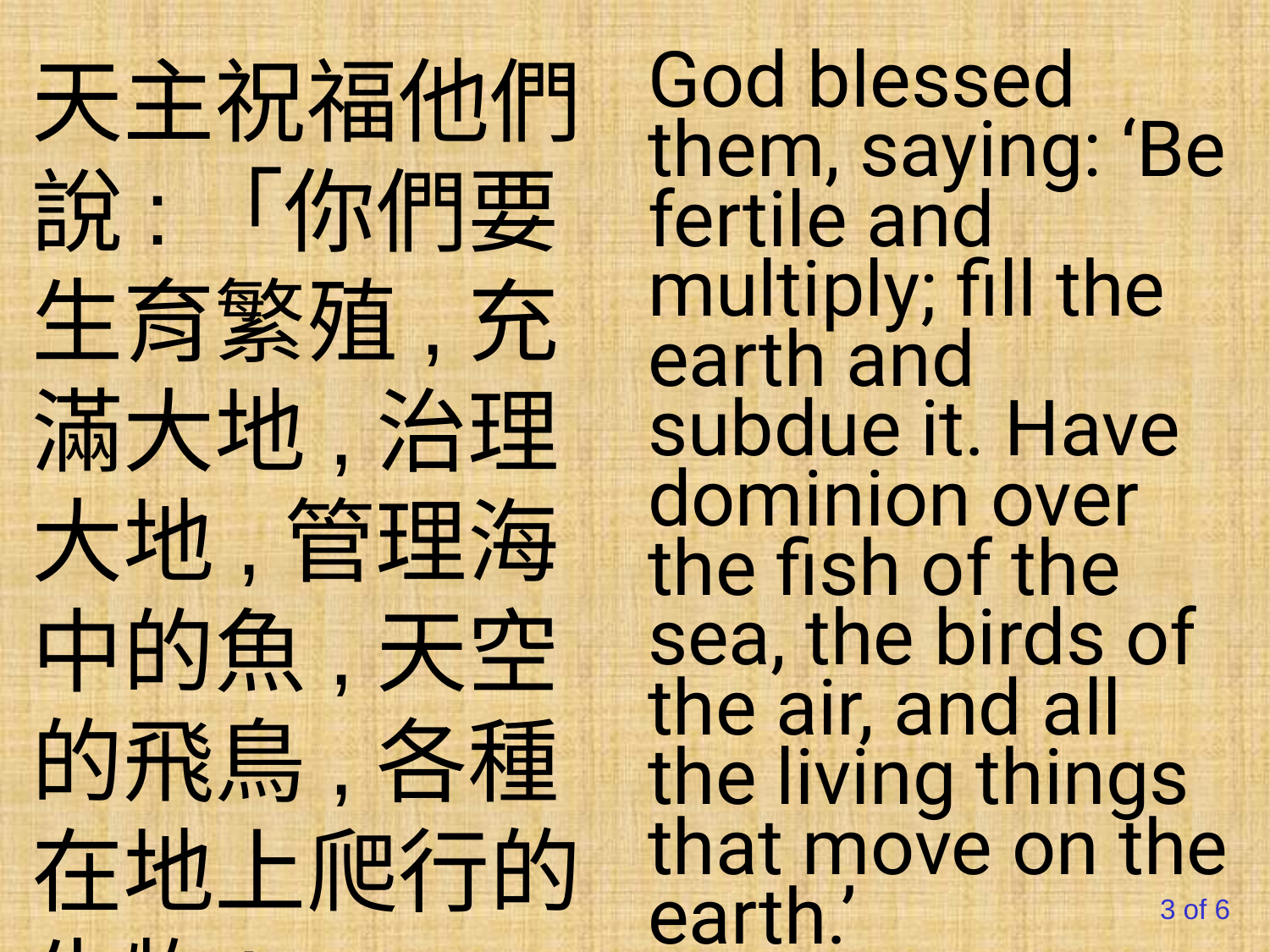

天主祝福他們說:「你們要生育繁殖,充滿大地,治理大地,管理海中的魚,天空的飛鳥,各種在地上爬行的生物! 」
God blessed them, saying: ‘Be fertile and multiply; fill the earth and subdue it. Have dominion over the fish of the sea, the birds of the air, and all the living things that move on the earth.’
3 of 6